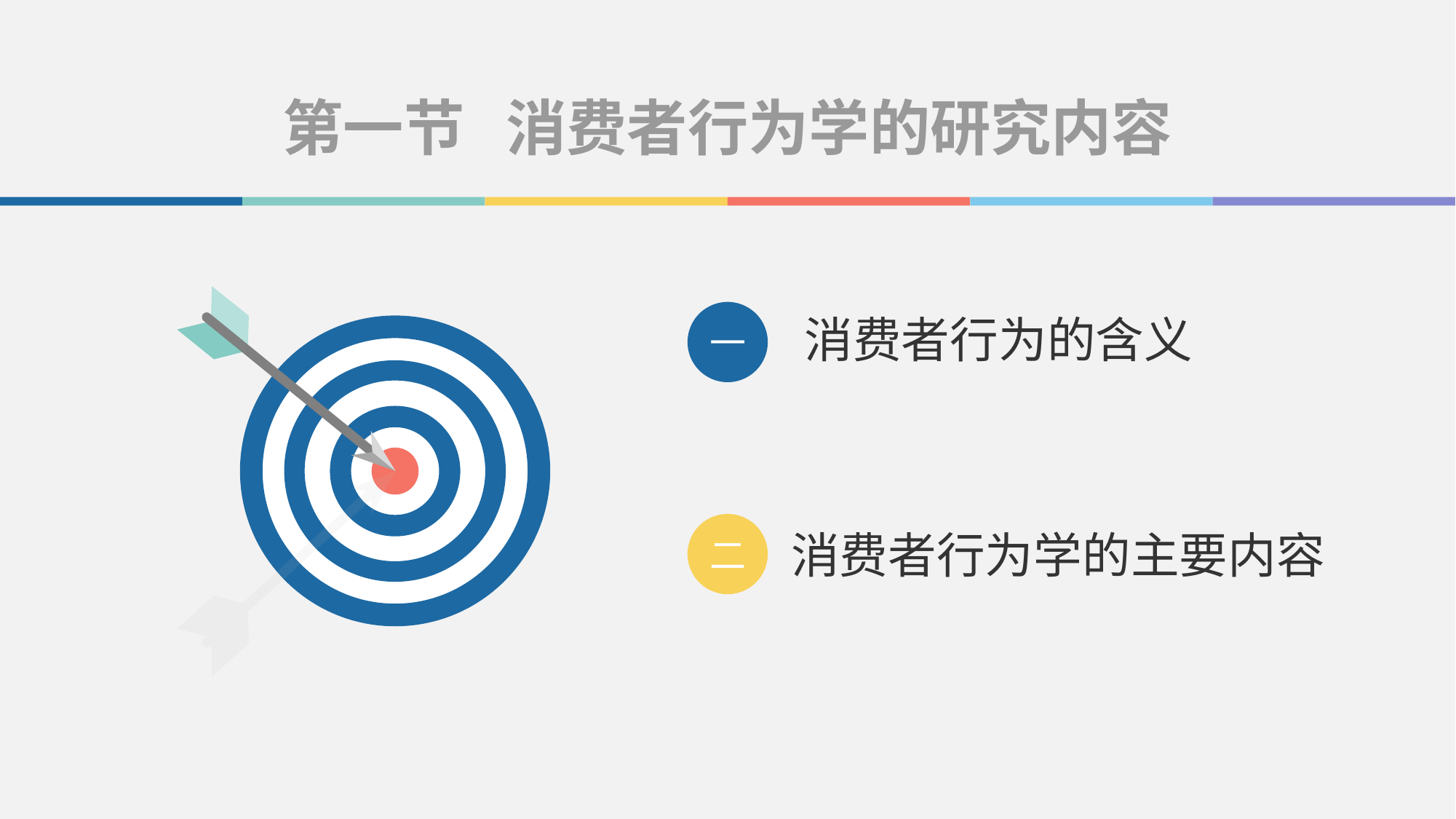

第一节   消费者行为学的研究内容

一
消费者行为的含义

二
消费者行为学的主要内容